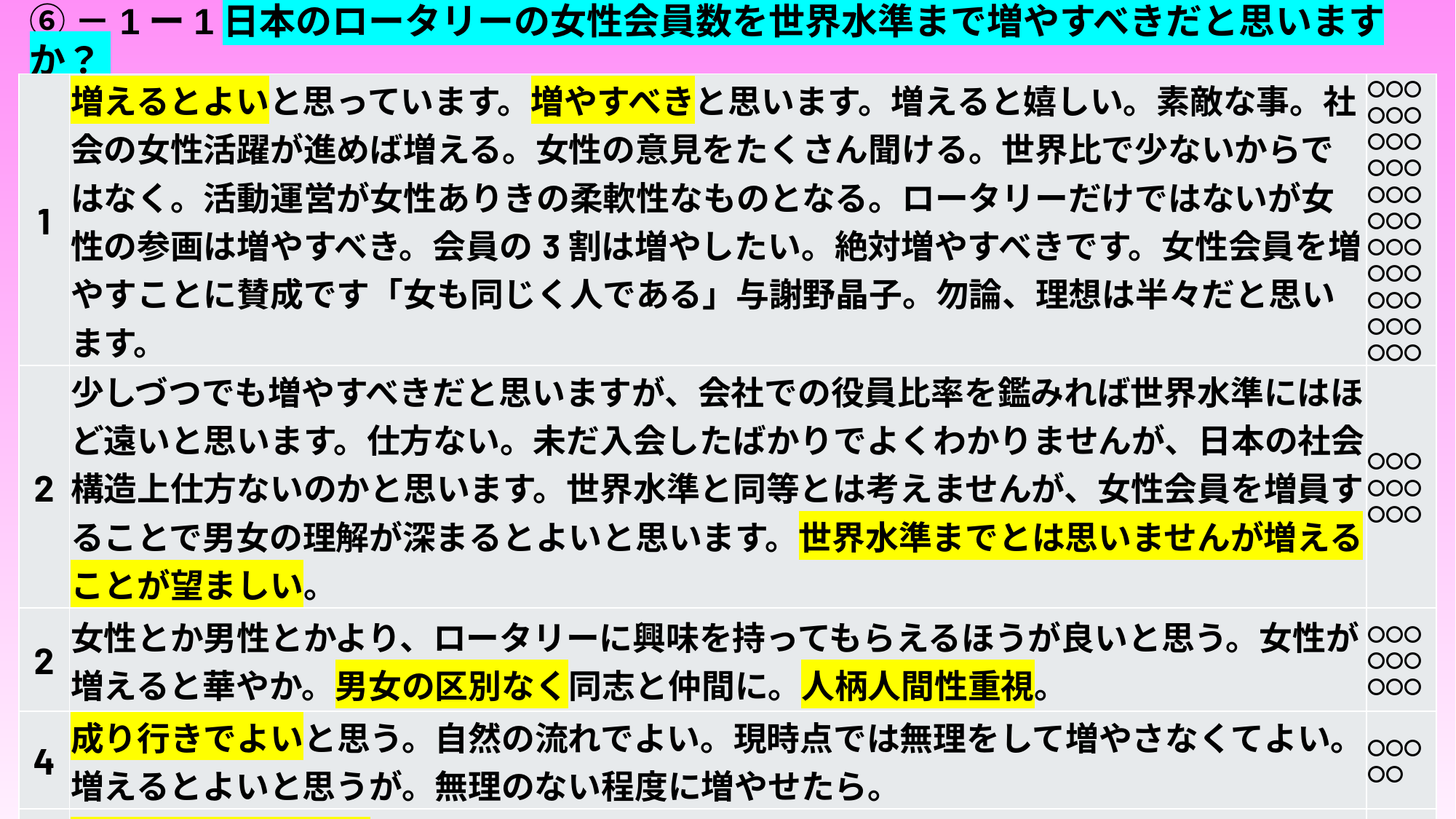

# ⑥－1ー1日本のロータリーの女性会員数を世界水準まで増やすべきだと思いますか？
| 1 | 増えるとよいと思っています。増やすべきと思います。増えると嬉しい。素敵な事。社会の女性活躍が進めば増える。女性の意見をたくさん聞ける。世界比で少ないからではなく。活動運営が女性ありきの柔軟性なものとなる。ロータリーだけではないが女性の参画は増やすべき。会員の3割は増やしたい。絶対増やすべきです。女性会員を増やすことに賛成です「女も同じく人である」与謝野晶子。勿論、理想は半々だと思います。 | 〇〇〇〇〇〇〇〇〇〇〇〇〇〇〇〇〇〇〇〇〇〇〇〇〇〇〇〇〇〇〇〇〇 |
| --- | --- | --- |
| 2 | 少しづつでも増やすべきだと思いますが、会社での役員比率を鑑みれば世界水準にはほど遠いと思います。仕方ない。未だ入会したばかりでよくわかりませんが、日本の社会構造上仕方ないのかと思います。世界水準と同等とは考えませんが、女性会員を増員することで男女の理解が深まるとよいと思います。世界水準までとは思いませんが増えることが望ましい。 | 〇〇〇〇〇〇〇〇〇 |
| 2 | 女性とか男性とかより、ロータリーに興味を持ってもらえるほうが良いと思う。女性が増えると華やか。男女の区別なく同志と仲間に。人柄人間性重視。 | 〇〇〇〇〇〇〇〇〇 |
| 4 | 成り行きでよいと思う。自然の流れでよい。現時点では無理をして増やさなくてよい。増えるとよいと思うが。無理のない程度に増やせたら。 | 〇〇〇〇〇 |
| 5 | 未回答。わからない。 | 〇〇〇 |
| 6 | どちらでもない。男女比率にこだわらない。特に感じない。 | 〇〇 |